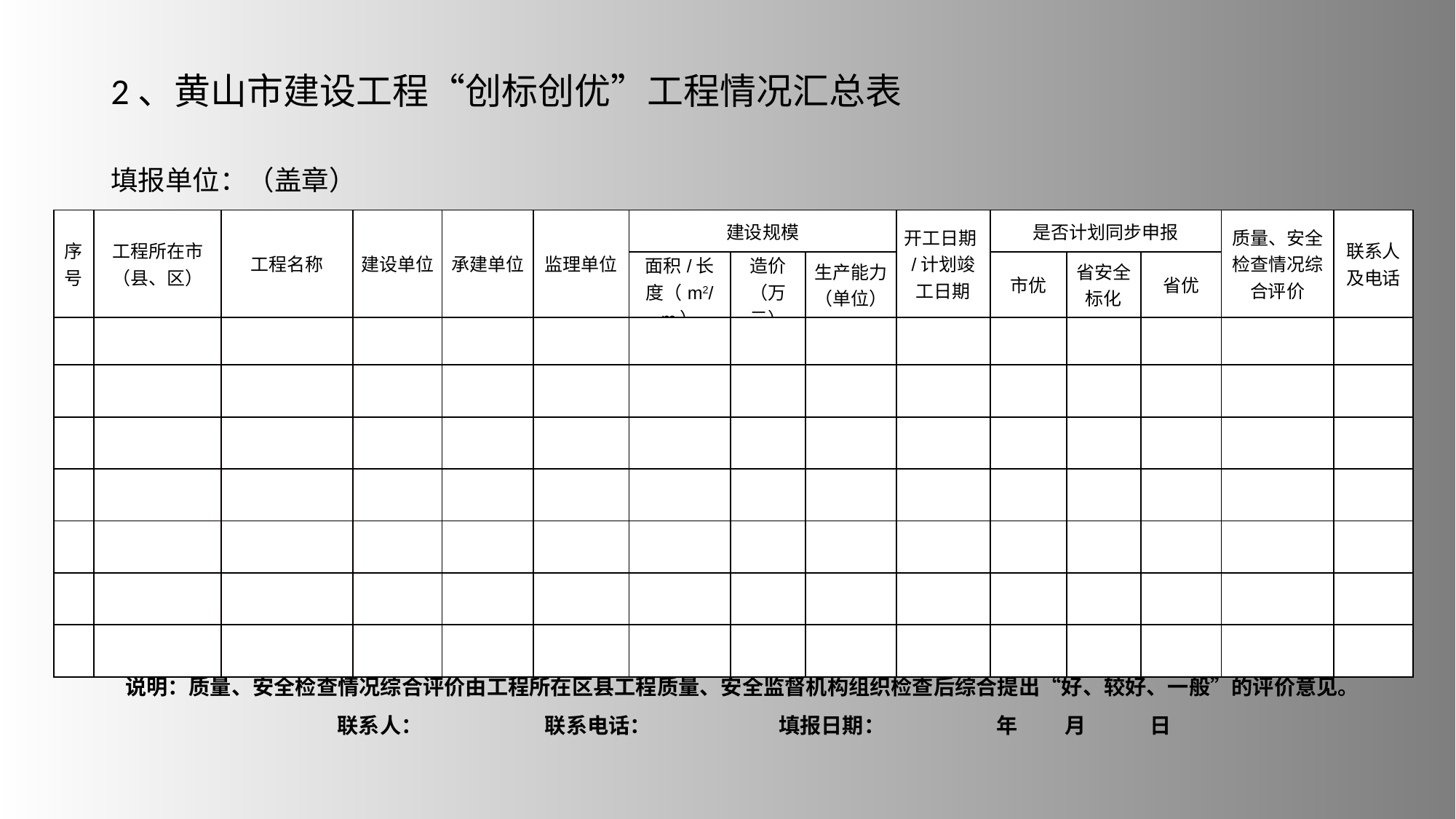

# 2、黄山市建设工程“创标创优”工程情况汇总表
填报单位：（盖章）
| 序号 | 工程所在市（县、区） | 工程名称 | 建设单位 | 承建单位 | 监理单位 | 建设规模 |  |  | 开工日期/计划竣工日期 | 是否计划同步申报 |  |  | 质量、安全检查情况综合评价 | 联系人及电话 |
| --- | --- | --- | --- | --- | --- | --- | --- | --- | --- | --- | --- | --- | --- | --- |
|  |  |  |  |  |  | 面积/长度（m2/m） | 造价 （万元） | 生产能力 （单位） |  | 市优 | 省安全标化 | 省优 |  |  |
|  |  |  |  |  |  |  |  |  |  |  |  |  |  |  |
|  |  |  |  |  |  |  |  |  |  |  |  |  |  |  |
|  |  |  |  |  |  |  |  |  |  |  |  |  |  |  |
|  |  |  |  |  |  |  |  |  |  |  |  |  |  |  |
|  |  |  |  |  |  |  |  |  |  |  |  |  |  |  |
|  |  |  |  |  |  |  |  |  |  |  |  |  |  |  |
|  |  |  |  |  |  |  |  |  |  |  |  |  |  |  |

说明：质量、安全检查情况综合评价由工程所在区县工程质量、安全监督机构组织检查后综合提出“好、较好、一般”的评价意见。
    联系人：                         联系电话：                          填报日期：　　　　　 年 　　月　　　日